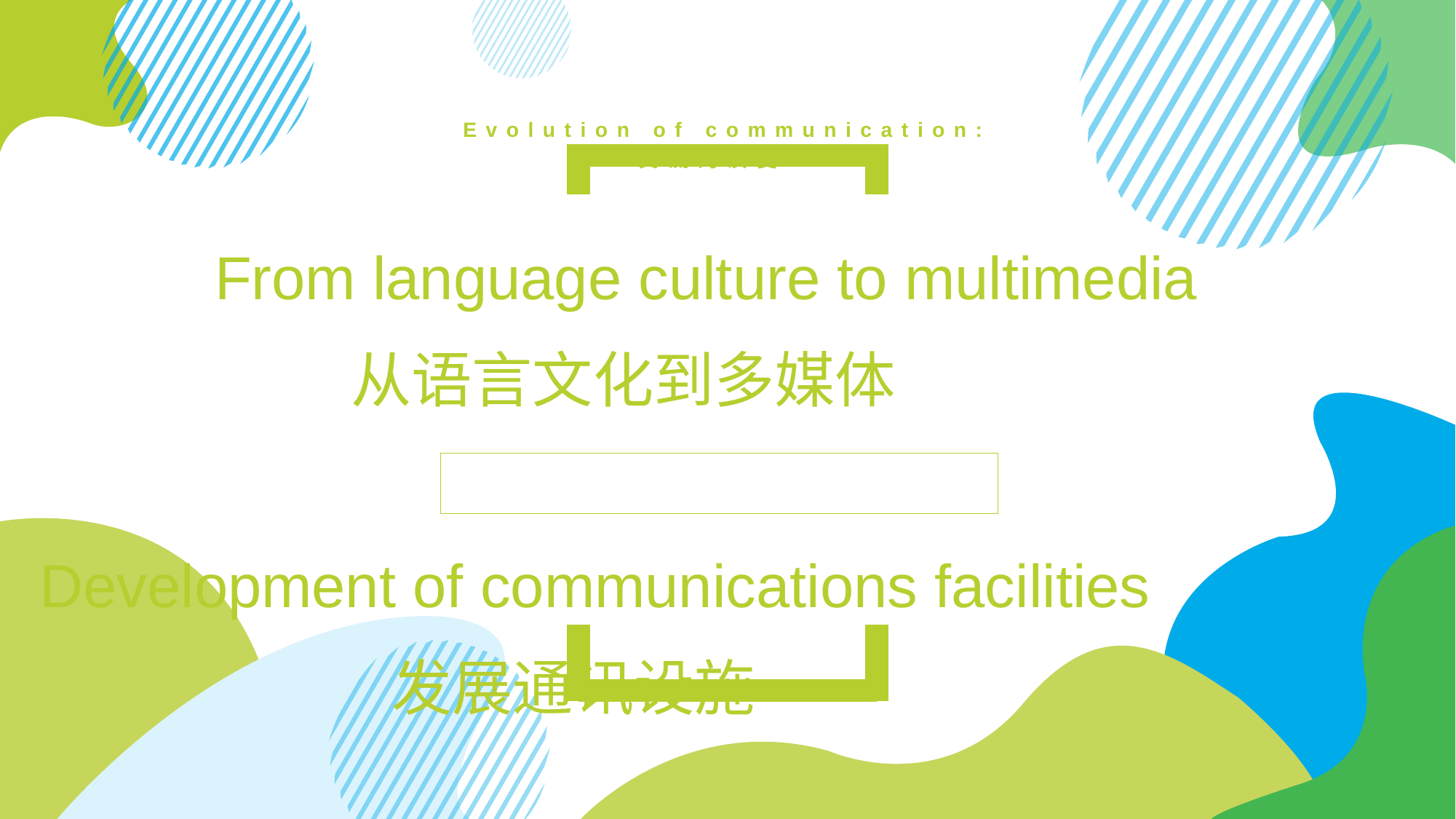

# Evolution of communication: 交流的演变：
From language culture to multimedia
                       从语言文化到多媒体

 Development of communications facilities
                          发展通讯设施